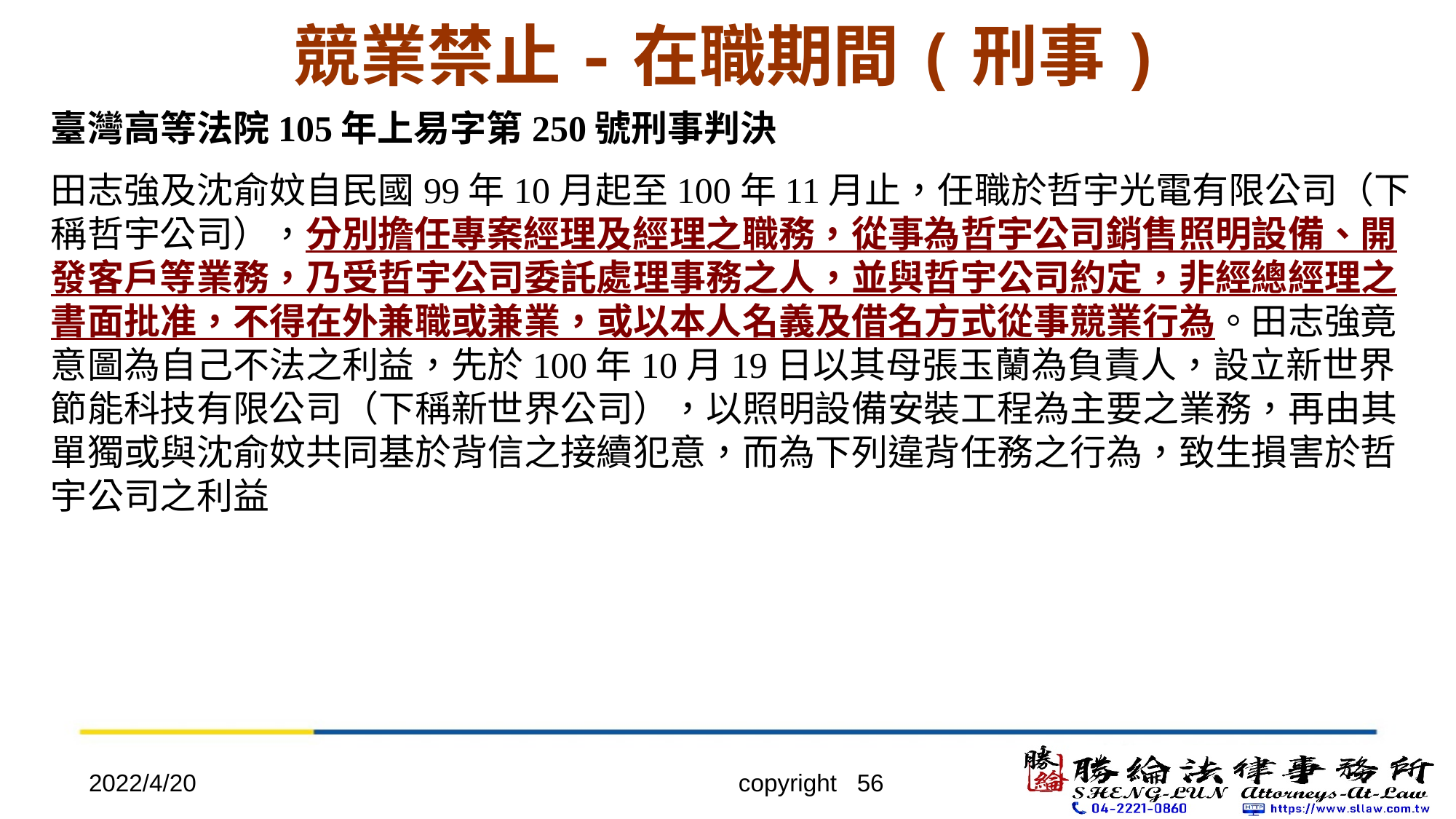

# 競業禁止-在職期間(刑事)
臺灣高等法院105年上易字第250號刑事判決

田志強及沈俞妏自民國99年10月起至100年11月止，任職於哲宇光電有限公司（下稱哲宇公司），分別擔任專案經理及經理之職務，從事為哲宇公司銷售照明設備、開發客戶等業務，乃受哲宇公司委託處理事務之人，並與哲宇公司約定，非經總經理之書面批准，不得在外兼職或兼業，或以本人名義及借名方式從事競業行為。田志強竟意圖為自己不法之利益，先於100年10月19日以其母張玉蘭為負責人，設立新世界節能科技有限公司（下稱新世界公司），以照明設備安裝工程為主要之業務，再由其單獨或與沈俞妏共同基於背信之接續犯意，而為下列違背任務之行為，致生損害於哲宇公司之利益

2022/4/20
copyright   56